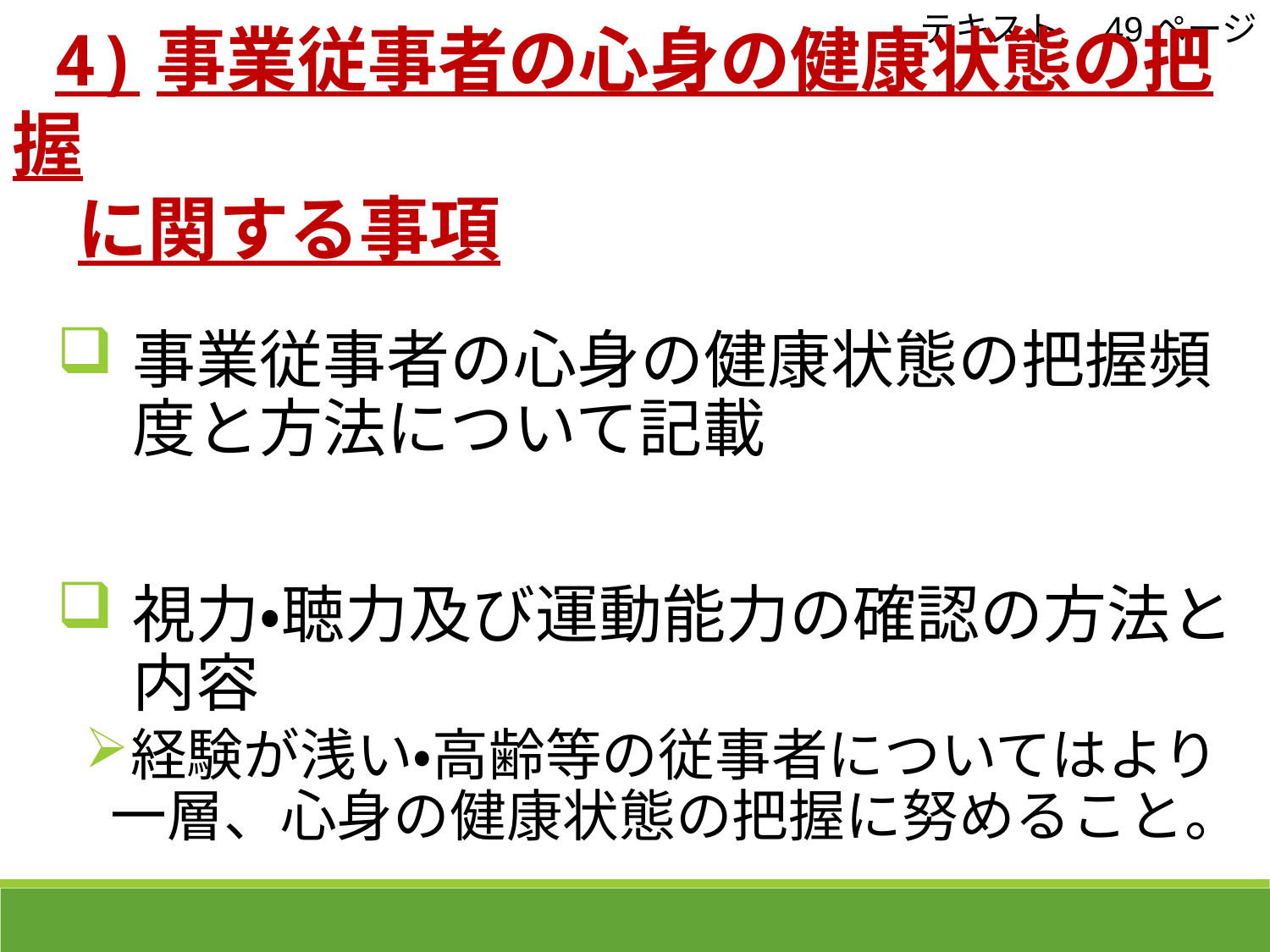

テキスト　49ページ
 4)事業従事者の心身の健康状態の把握
   に関する事項
事業従事者の心身の健康状態の把握頻度と方法について記載

視力・聴力及び運動能力の確認の方法と内容
経験が浅い・高齢等の従事者についてはより一層、心身の健康状態の把握に努めること。